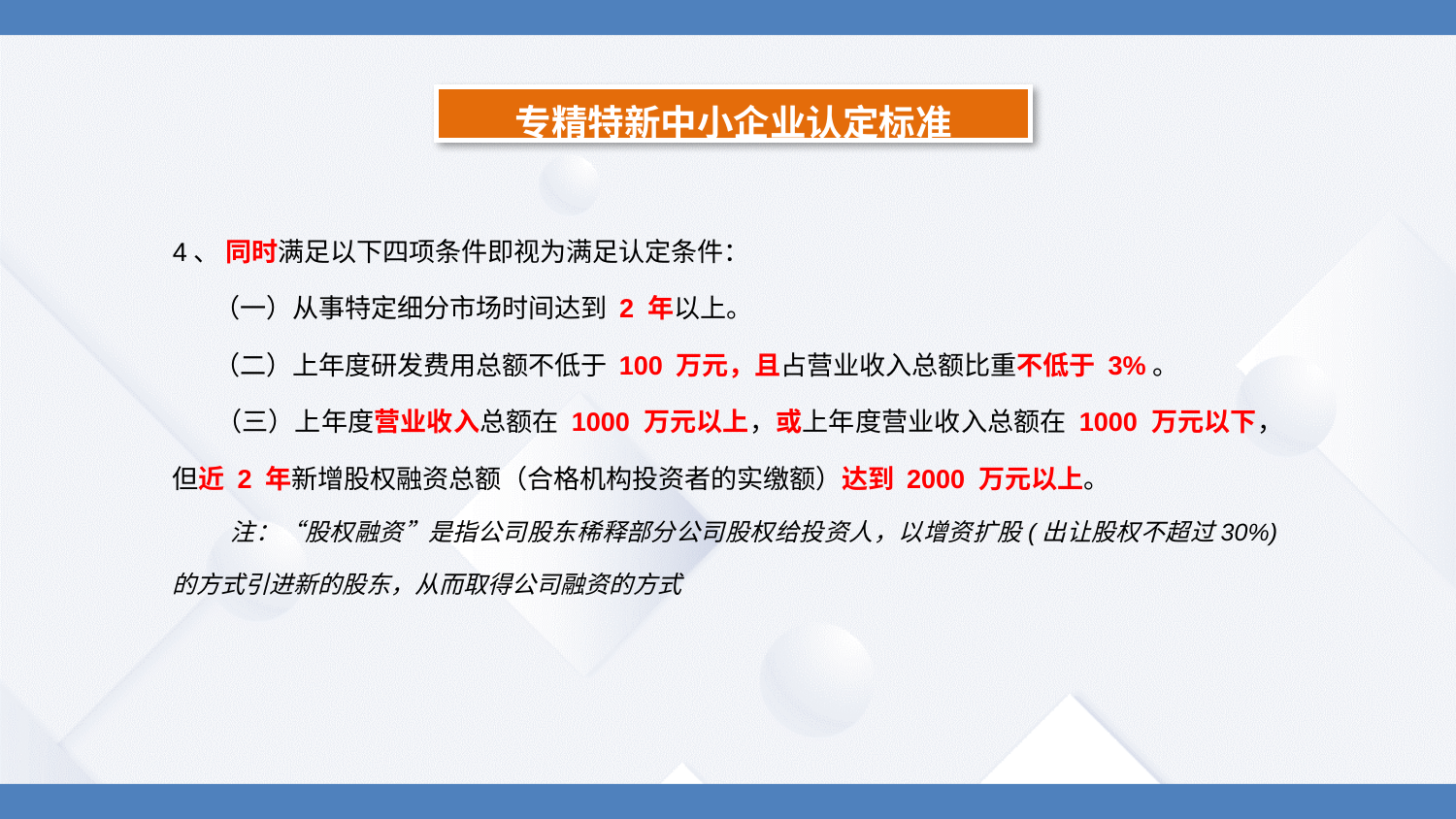

专精特新中小企业认定标准

4、 同时满足以下四项条件即视为满足认定条件：
      （一）从事特定细分市场时间达到 2 年以上。
      （二）上年度研发费用总额不低于 100 万元，且占营业收入总额比重不低于 3%。
      （三）上年度营业收入总额在 1000 万元以上，或上年度营业收入总额在 1000 万元以下，但近 2 年新增股权融资总额（合格机构投资者的实缴额）达到 2000 万元以上。
         注：“股权融资”是指公司股东稀释部分公司股权给投资人，以增资扩股(出让股权不超过30%)的方式引进新的股东，从而取得公司融资的方式